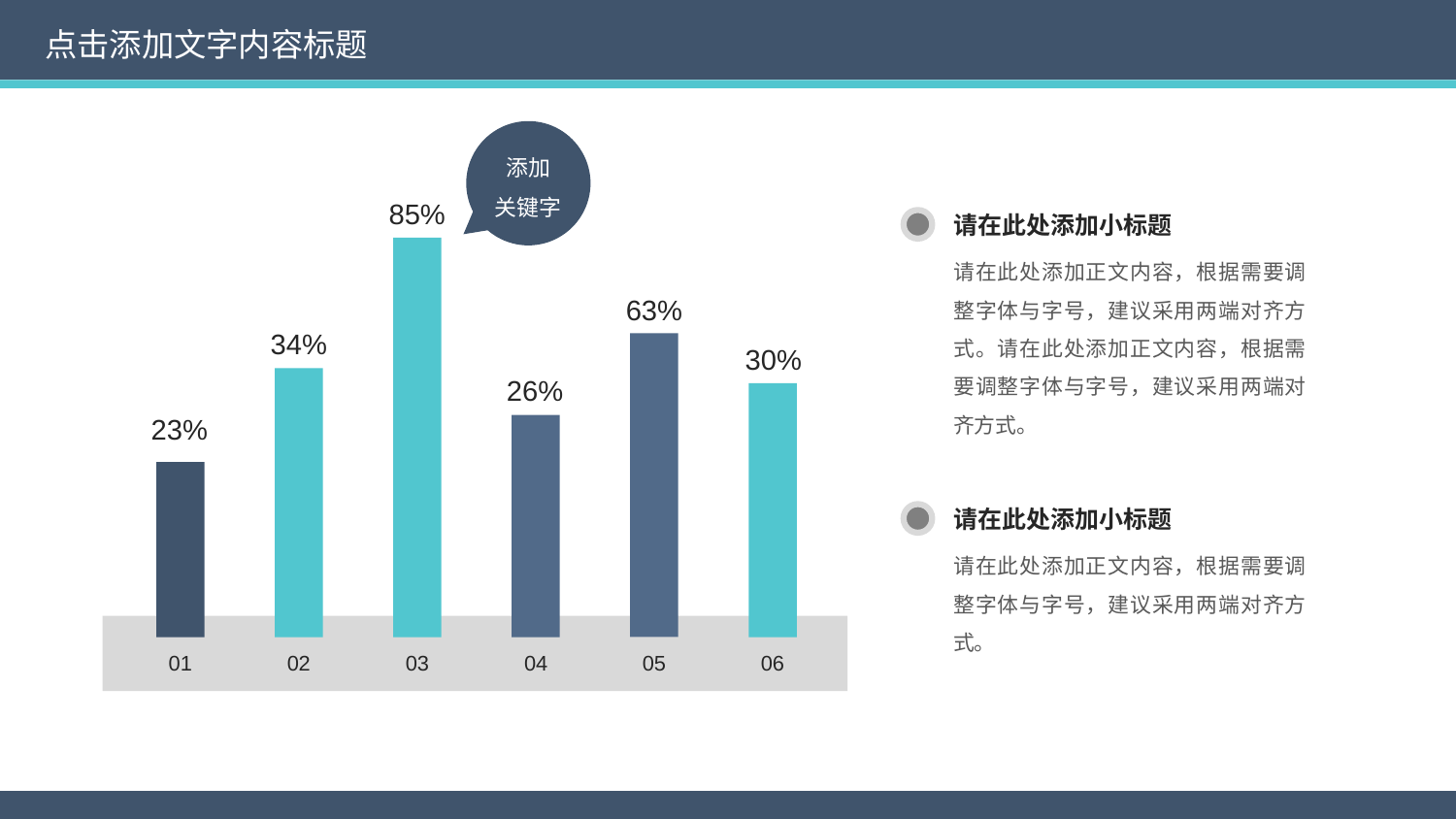

点击添加文字内容标题

添加
关键字
85%
请在此处添加小标题
请在此处添加正文内容，根据需要调整字体与字号，建议采用两端对齐方式。请在此处添加正文内容，根据需要调整字体与字号，建议采用两端对齐方式。

63%
34%

30%
26%

23%

请在此处添加小标题
请在此处添加正文内容，根据需要调整字体与字号，建议采用两端对齐方式。

01
02
03
04
05
06